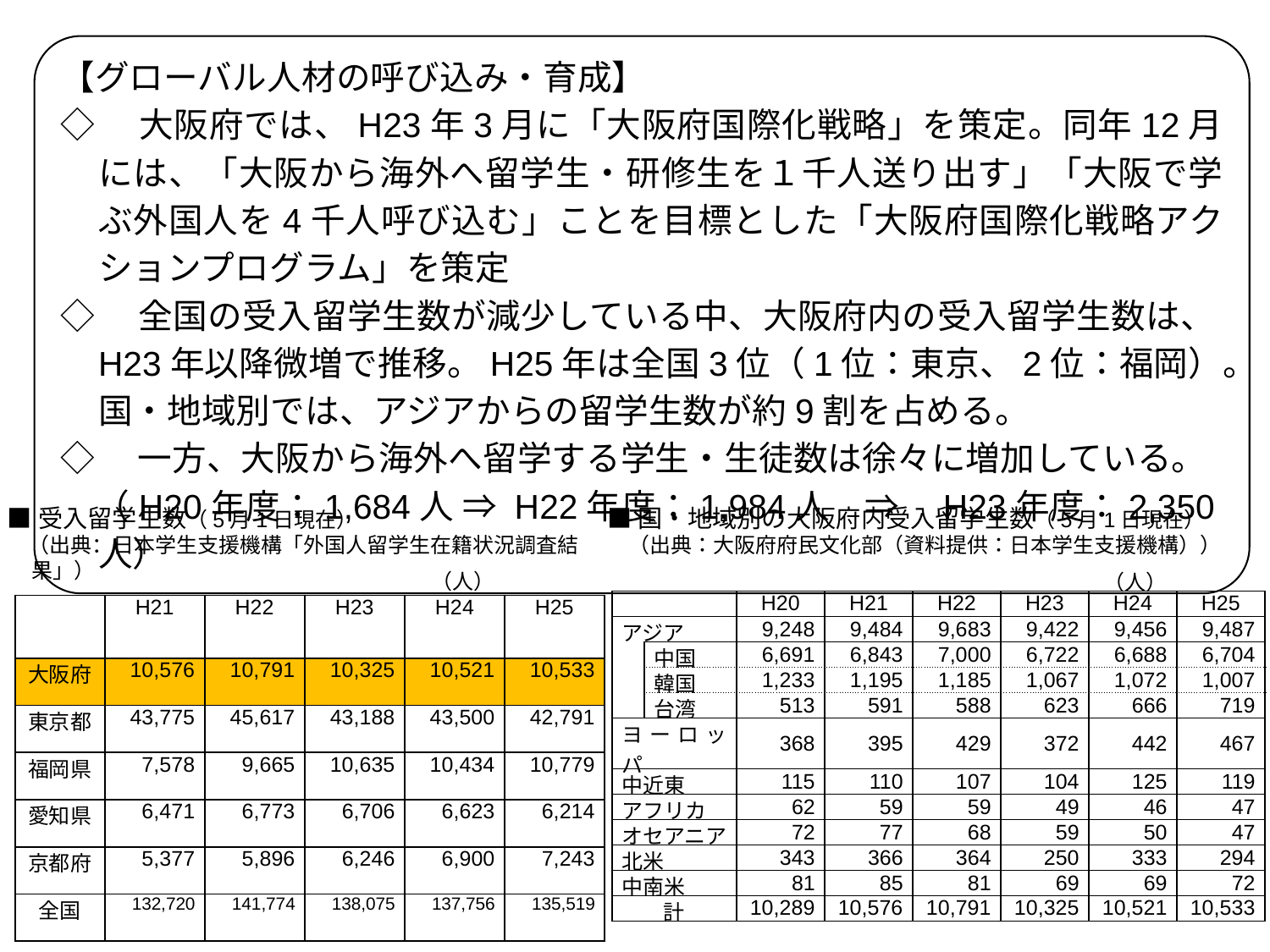

【グローバル人材の呼び込み・育成】
◇　大阪府では、H23年3月に「大阪府国際化戦略」を策定。同年12月には、「大阪から海外へ留学生・研修生を１千人送り出す」「大阪で学ぶ外国人を4千人呼び込む」ことを目標とした「大阪府国際化戦略アクションプログラム」を策定
◇　全国の受入留学生数が減少している中、大阪府内の受入留学生数は、H23年以降微増で推移。H25年は全国3位（1位：東京、2位：福岡）。国・地域別では、アジアからの留学生数が約9割を占める。
◇　一方、大阪から海外へ留学する学生・生徒数は徐々に増加している。
　（H20年度：1,684人 ⇒ H22年度：1,984人　⇒　H23年度：2,350人）
■受入留学生数（5月1日現在）
　（出典：日本学生支援機構「外国人留学生在籍状況調査結果」）
■国・地域別の大阪府内受入留学生数（5月1日現在）
　（出典：大阪府府民文化部（資料提供：日本学生支援機構））
| （人） |  |  |  |  |  |
| --- | --- | --- | --- | --- | --- |
|  | H21 | H22 | H23 | H24 | H25 |
| 大阪府 | 10,576 | 10,791 | 10,325 | 10,521 | 10,533 |
| 東京都 | 43,775 | 45,617 | 43,188 | 43,500 | 42,791 |
| 福岡県 | 7,578 | 9,665 | 10,635 | 10,434 | 10,779 |
| 愛知県 | 6,471 | 6,773 | 6,706 | 6,623 | 6,214 |
| 京都府 | 5,377 | 5,896 | 6,246 | 6,900 | 7,243 |
| 全国 | 132,720 | 141,774 | 138,075 | 137,756 | 135,519 |
| （人） |  |  |  |  |  |  |  |
| --- | --- | --- | --- | --- | --- | --- | --- |
|  |  | H20 | H21 | H22 | H23 | H24 | H25 |
| アジア |  | 9,248 | 9,484 | 9,683 | 9,422 | 9,456 | 9,487 |
|  | 中国 | 6,691 | 6,843 | 7,000 | 6,722 | 6,688 | 6,704 |
|  | 韓国 | 1,233 | 1,195 | 1,185 | 1,067 | 1,072 | 1,007 |
|  | 台湾 | 513 | 591 | 588 | 623 | 666 | 719 |
| ヨーロッパ |  | 368 | 395 | 429 | 372 | 442 | 467 |
| 中近東 |  | 115 | 110 | 107 | 104 | 125 | 119 |
| アフリカ |  | 62 | 59 | 59 | 49 | 46 | 47 |
| オセアニア |  | 72 | 77 | 68 | 59 | 50 | 47 |
| 北米 |  | 343 | 366 | 364 | 250 | 333 | 294 |
| 中南米 |  | 81 | 85 | 81 | 69 | 69 | 72 |
| 計 |  | 10,289 | 10,576 | 10,791 | 10,325 | 10,521 | 10,533 |